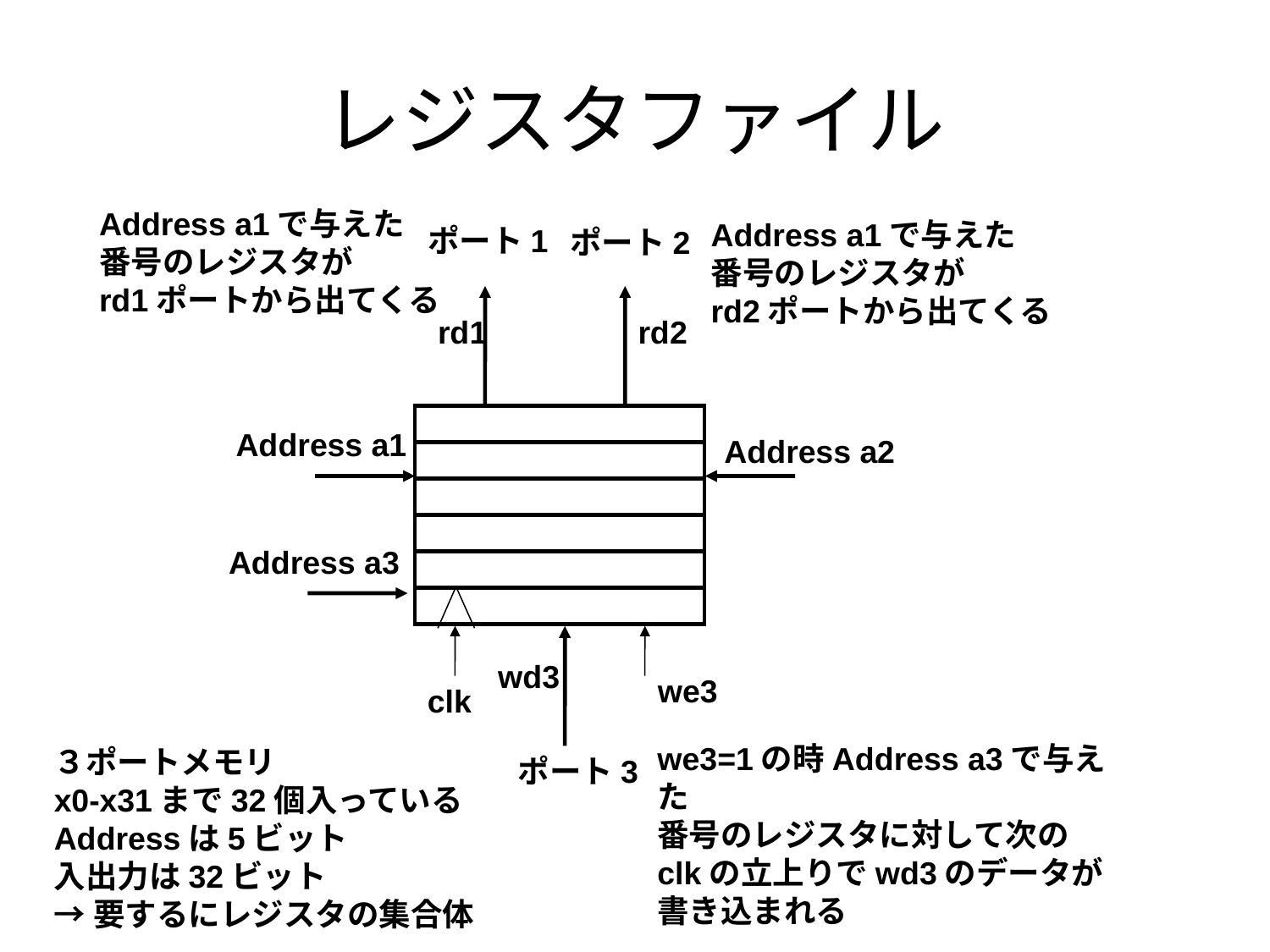

# レジスタファイル
Address a1で与えた
番号のレジスタが
rd1ポートから出てくる

Address a1で与えた
番号のレジスタが
rd2ポートから出てくる

ポート1
ポート2

rd1
rd2

Address a1
Address a2

Address a3

wd3
we3
clk
we3=1の時Address a3で与えた
番号のレジスタに対して次のclkの立上りでwd3のデータが書き込まれる

３ポートメモリ
x0-x31まで32個入っている
Addressは5ビット
入出力は32ビット
→要するにレジスタの集合体
ポート3